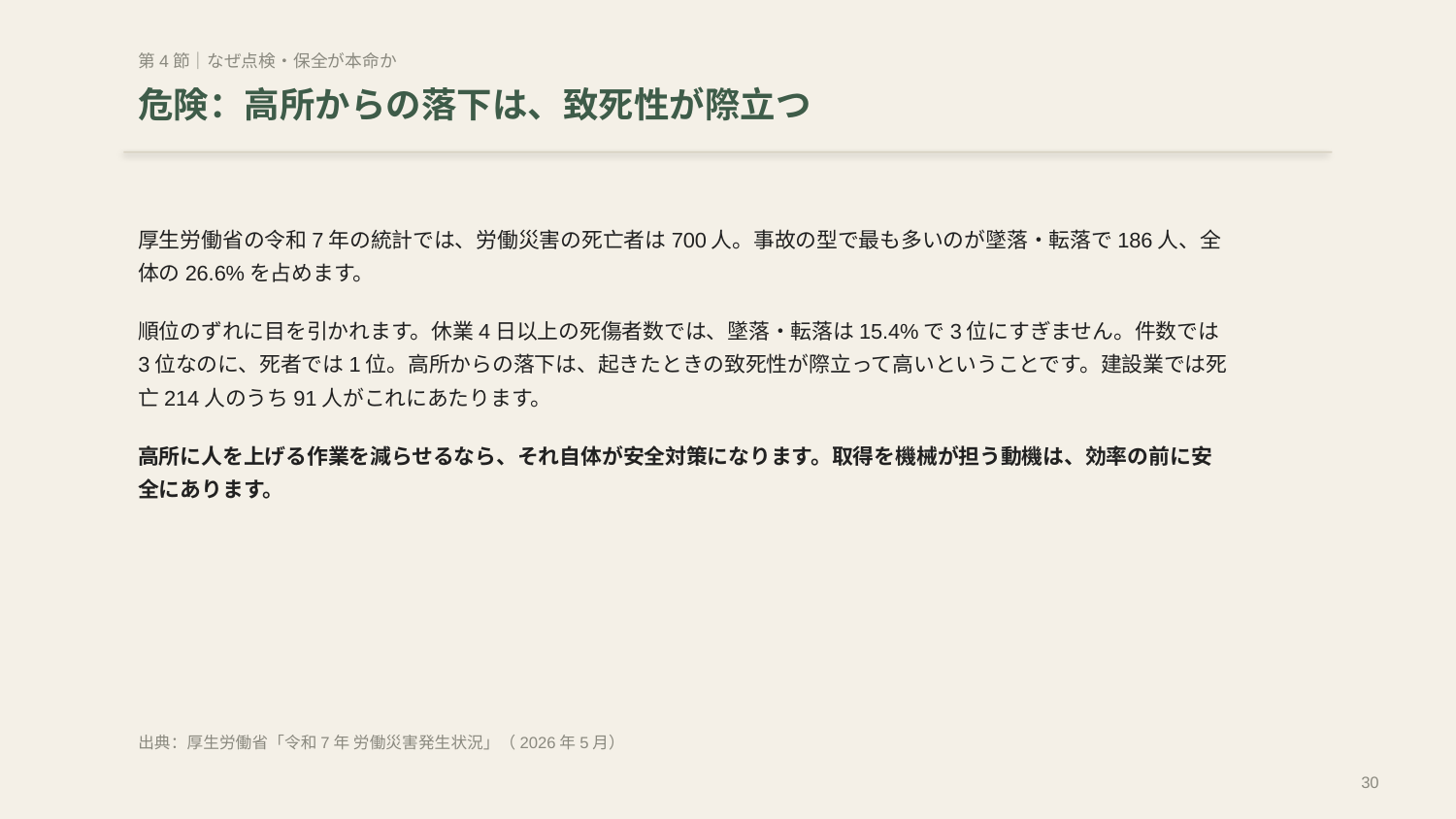

第4節｜なぜ点検・保全が本命か
危険：高所からの落下は、致死性が際立つ

厚生労働省の令和7年の統計では、労働災害の死亡者は700人。事故の型で最も多いのが墜落・転落で186人、全体の26.6%を占めます。
順位のずれに目を引かれます。休業4日以上の死傷者数では、墜落・転落は15.4%で3位にすぎません。件数では3位なのに、死者では1位。高所からの落下は、起きたときの致死性が際立って高いということです。建設業では死亡214人のうち91人がこれにあたります。
高所に人を上げる作業を減らせるなら、それ自体が安全対策になります。取得を機械が担う動機は、効率の前に安全にあります。
出典：厚生労働省「令和7年 労働災害発生状況」（2026年5月）
30